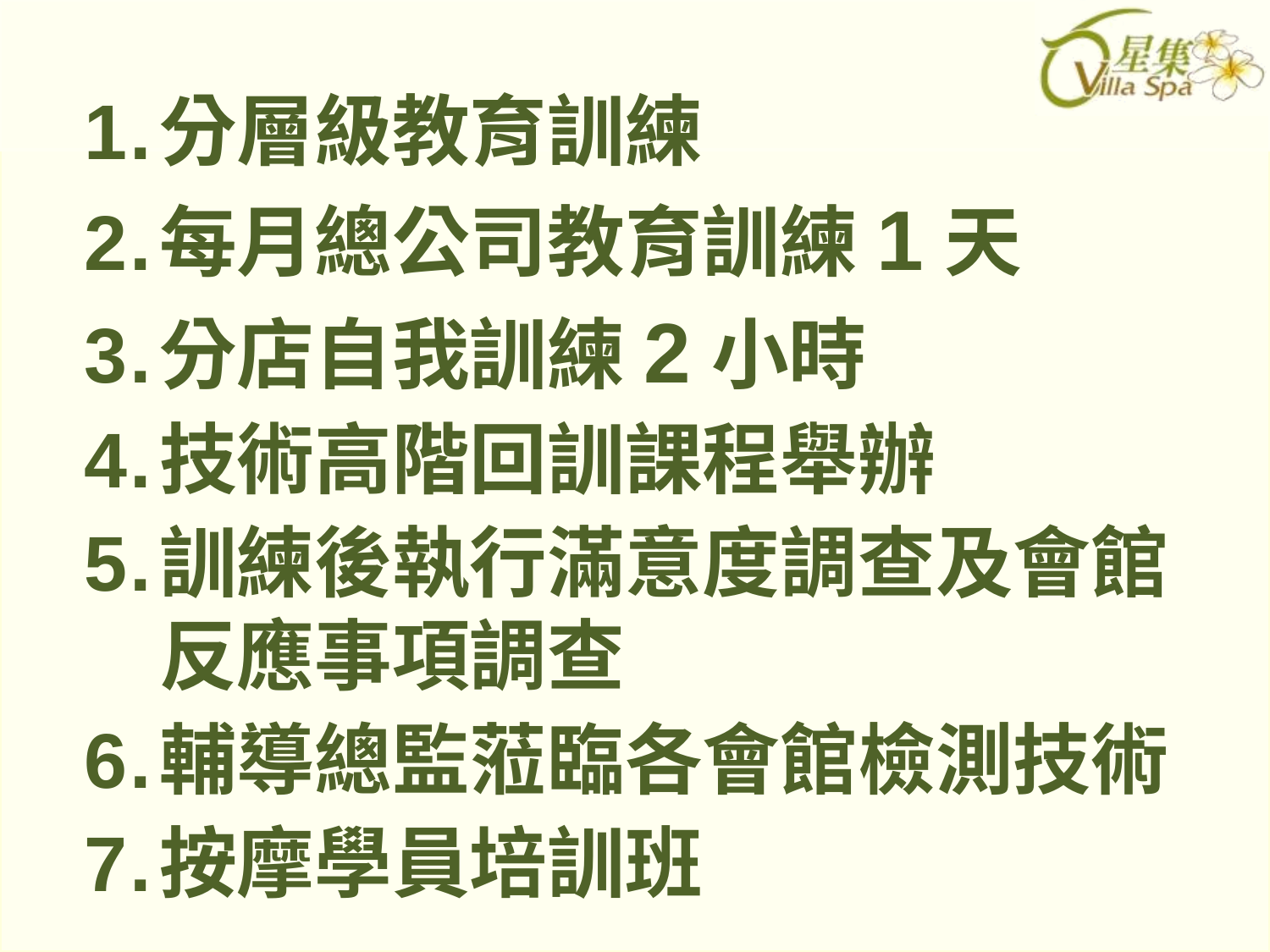

分層級教育訓練
每月總公司教育訓練1天
分店自我訓練2小時
技術高階回訓課程舉辦
訓練後執行滿意度調查及會館反應事項調查
輔導總監蒞臨各會館檢測技術
按摩學員培訓班